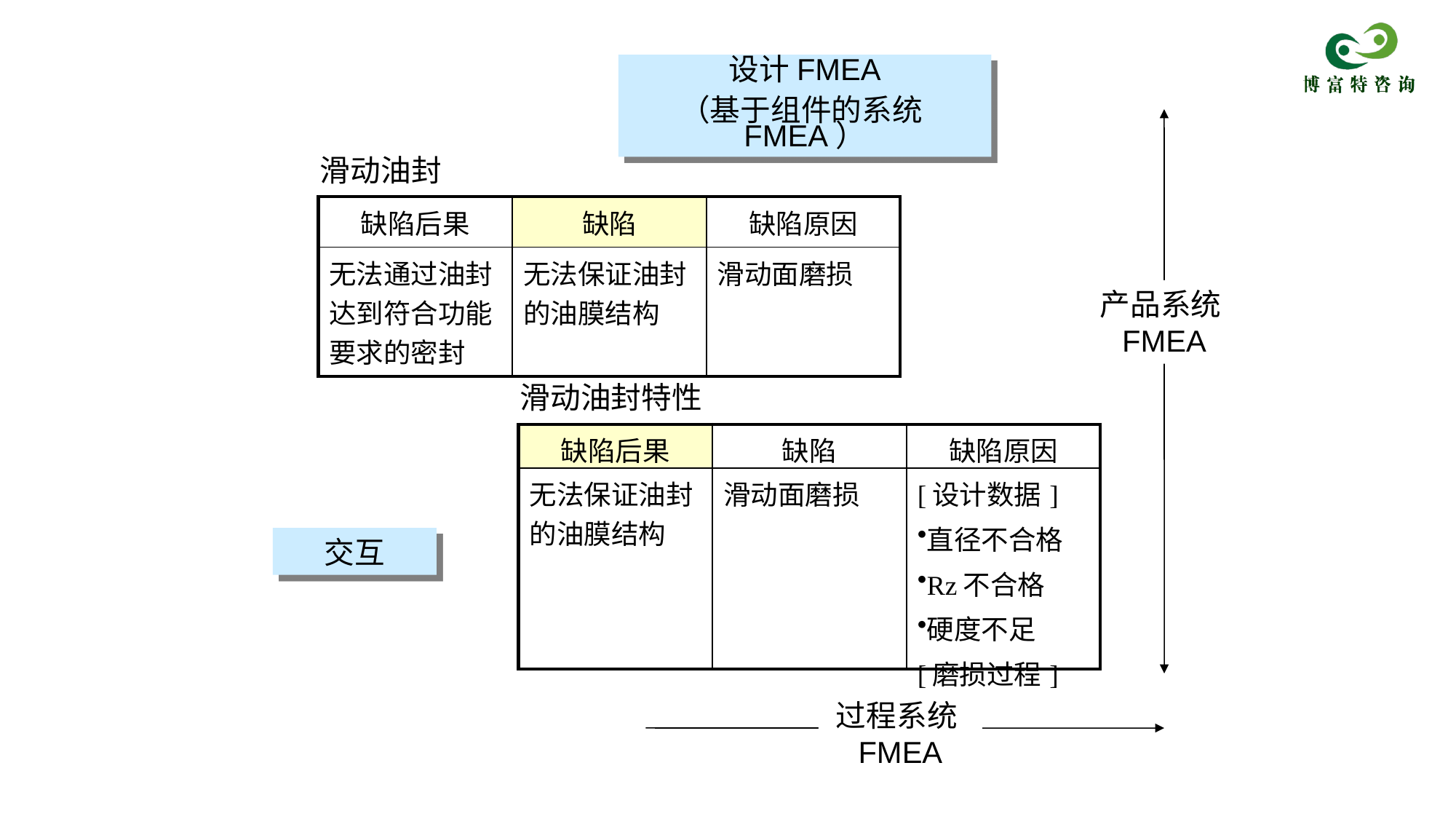

设计FMEA
（基于组件的系统FMEA）

滑动油封
| 缺陷后果 | 缺陷 | 缺陷原因 |
| --- | --- | --- |
| 无法通过油封达到符合功能要求的密封 | 无法保证油封的油膜结构 | 滑动面磨损 |
产品系统FMEA
滑动油封特性
| 缺陷后果 | 缺陷 | 缺陷原因 |
| --- | --- | --- |
| 无法保证油封的油膜结构 | 滑动面磨损 | [设计数据] 直径不合格 Rz不合格 硬度不足 [磨损过程] |
交互
过程系统FMEA